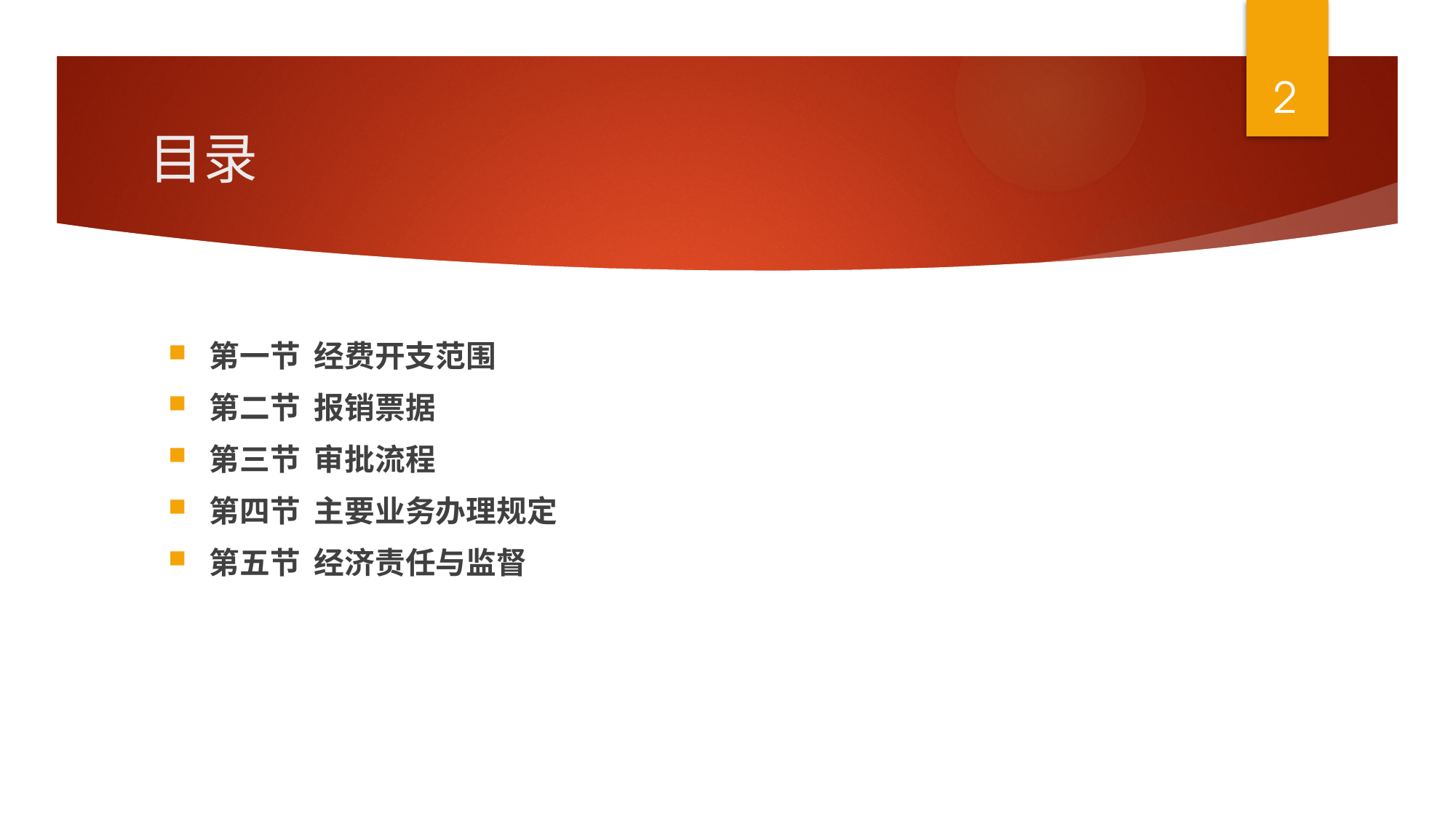

2
# 目录
第一节  经费开支范围
第二节  报销票据
第三节  审批流程
第四节  主要业务办理规定
第五节  经济责任与监督